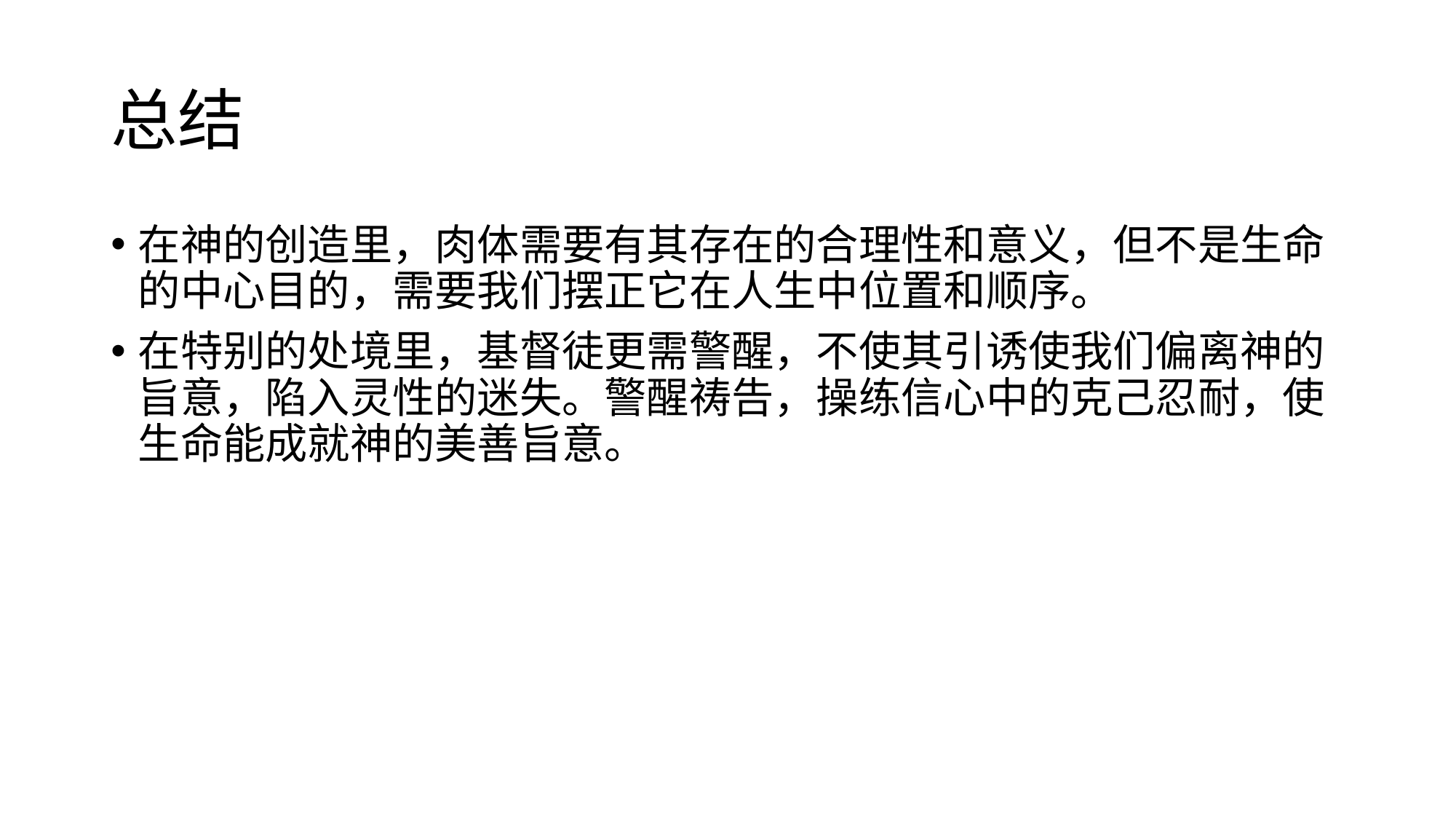

# 总结
在神的创造里，肉体需要有其存在的合理性和意义，但不是生命的中心目的，需要我们摆正它在人生中位置和顺序。
在特别的处境里，基督徒更需警醒，不使其引诱使我们偏离神的旨意，陷入灵性的迷失。警醒祷告，操练信心中的克己忍耐，使生命能成就神的美善旨意。